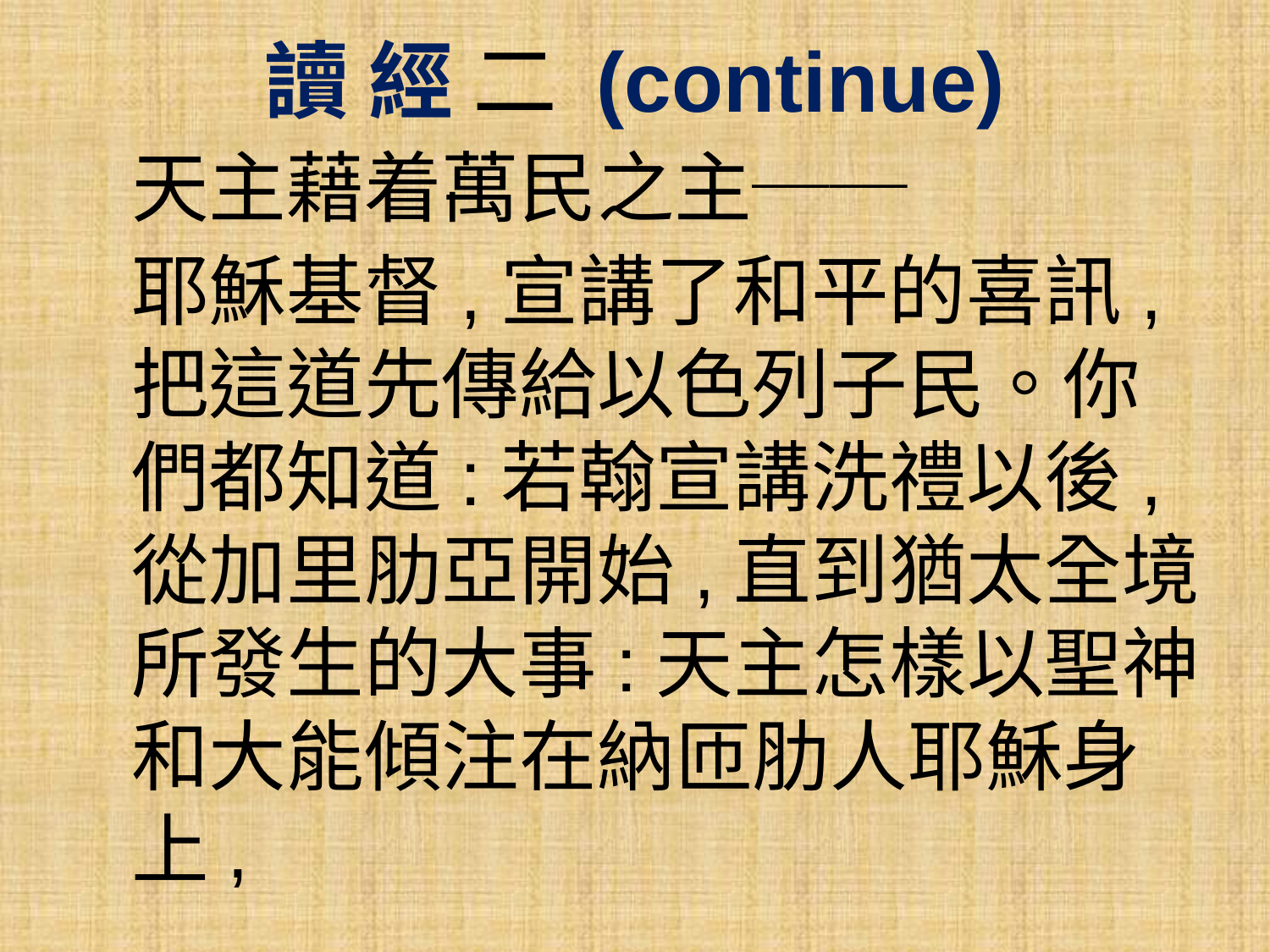

讀 經 二 (continue)
天主藉着萬民之主──
耶穌基督,宣講了和平的喜訊,把這道先傳給以色列子民。你們都知道:若翰宣講洗禮以後,從加里肋亞開始,直到猶太全境所發生的大事:天主怎樣以聖神和大能傾注在納匝肋人耶穌身上,